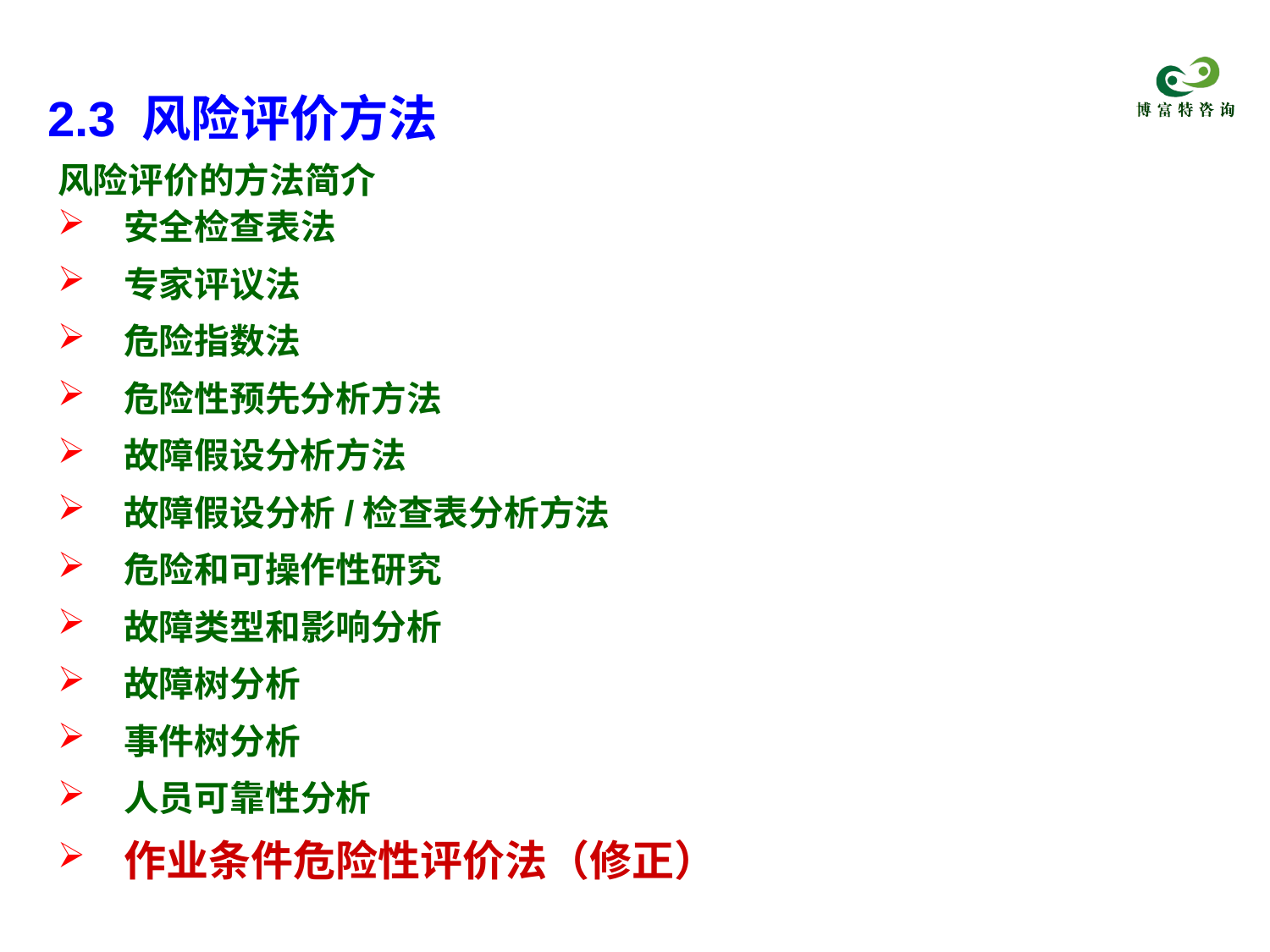

2.3 风险评价方法
风险评价的方法简介
 安全检查表法
 专家评议法
 危险指数法
 危险性预先分析方法
 故障假设分析方法
 故障假设分析/检查表分析方法
 危险和可操作性研究
 故障类型和影响分析
 故障树分析
 事件树分析
 人员可靠性分析
 作业条件危险性评价法（修正）